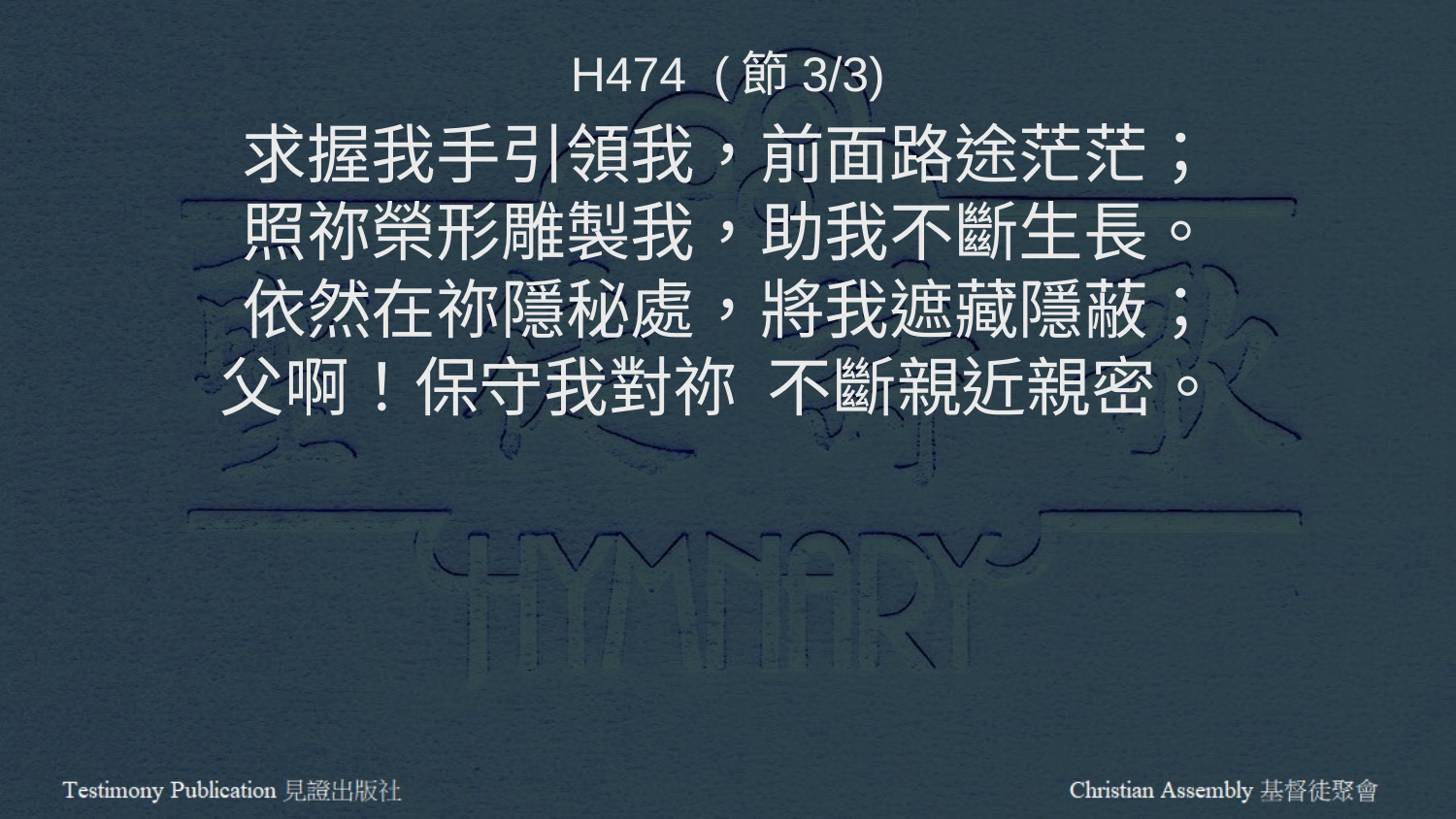

H474  (節3/3)
求握我手引領我，前面路途茫茫；
照祢榮形雕製我，助我不斷生長。
依然在祢隱秘處，將我遮藏隱蔽；
父啊！保守我對祢  不斷親近親密。